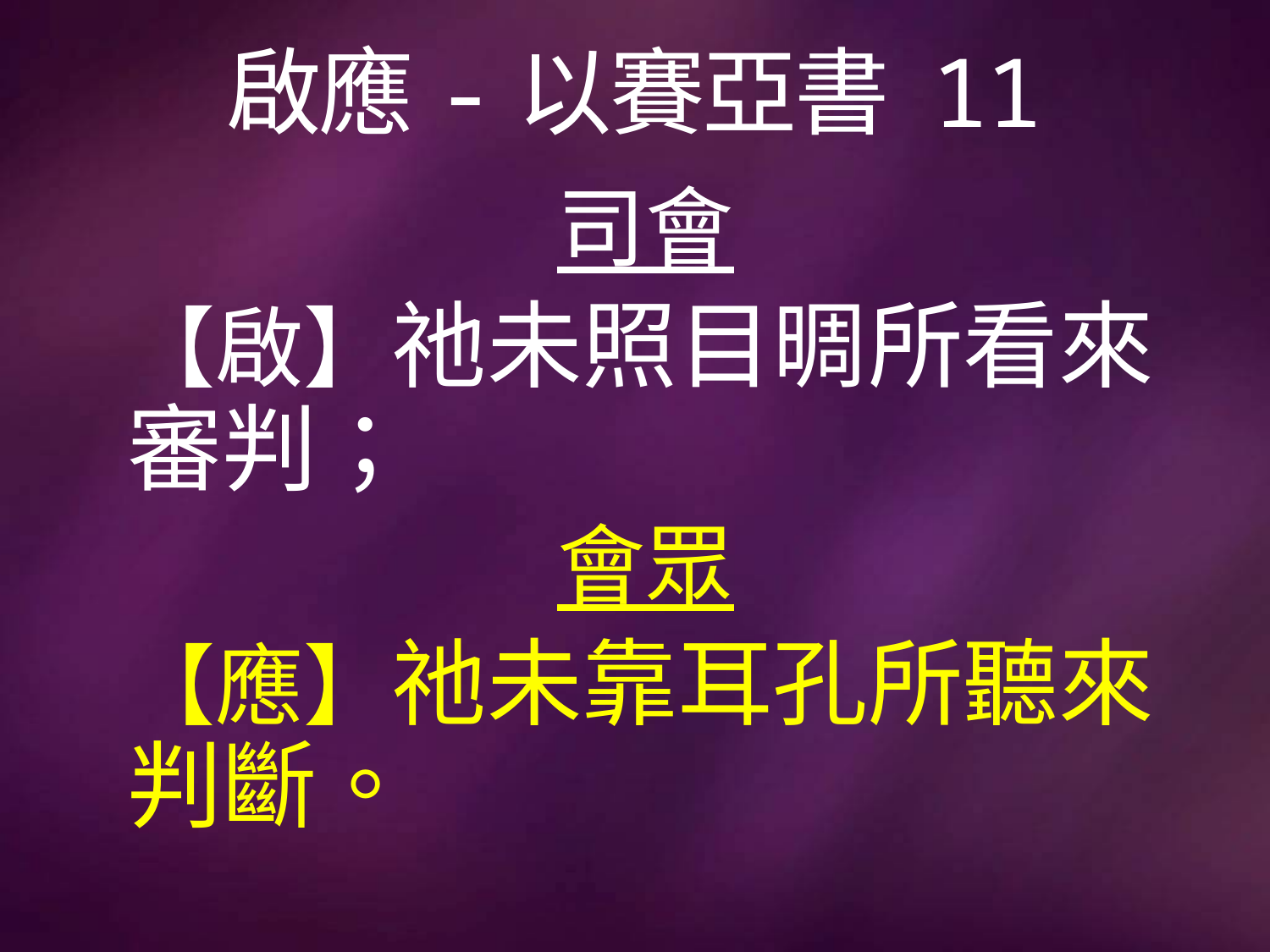

# 啟應-以賽亞書 11
司會
【啟】祂未照目晭所看來審判；
會眾
【應】祂未靠耳孔所聽來判斷。